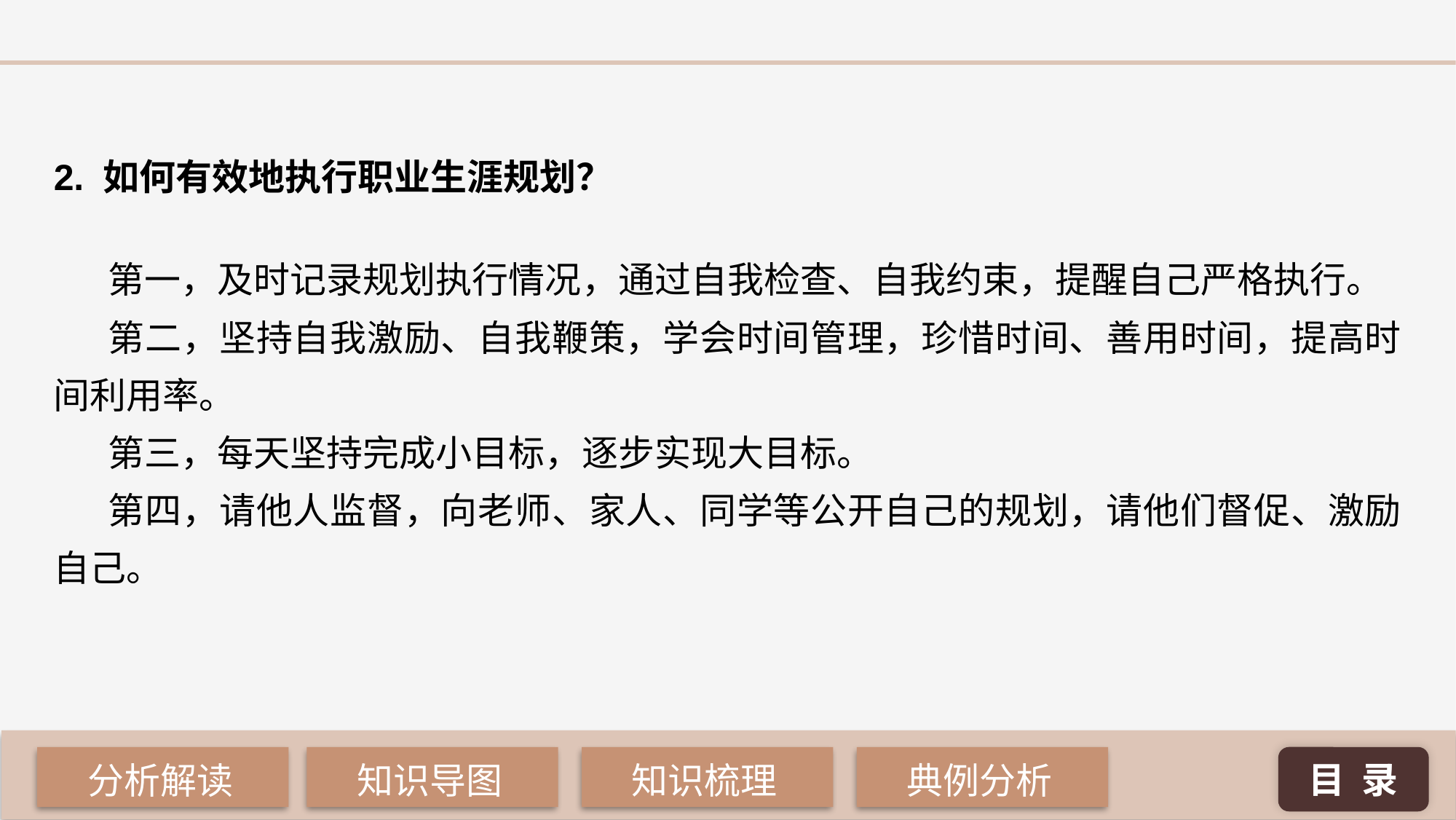

2. 如何有效地执行职业生涯规划？
第一，及时记录规划执行情况，通过自我检查、自我约束，提醒自己严格执行。
第二，坚持自我激励、自我鞭策，学会时间管理，珍惜时间、善用时间，提高时间利用率。
第三，每天坚持完成小目标，逐步实现大目标。
第四，请他人监督，向老师、家人、同学等公开自己的规划，请他们督促、激励自己。